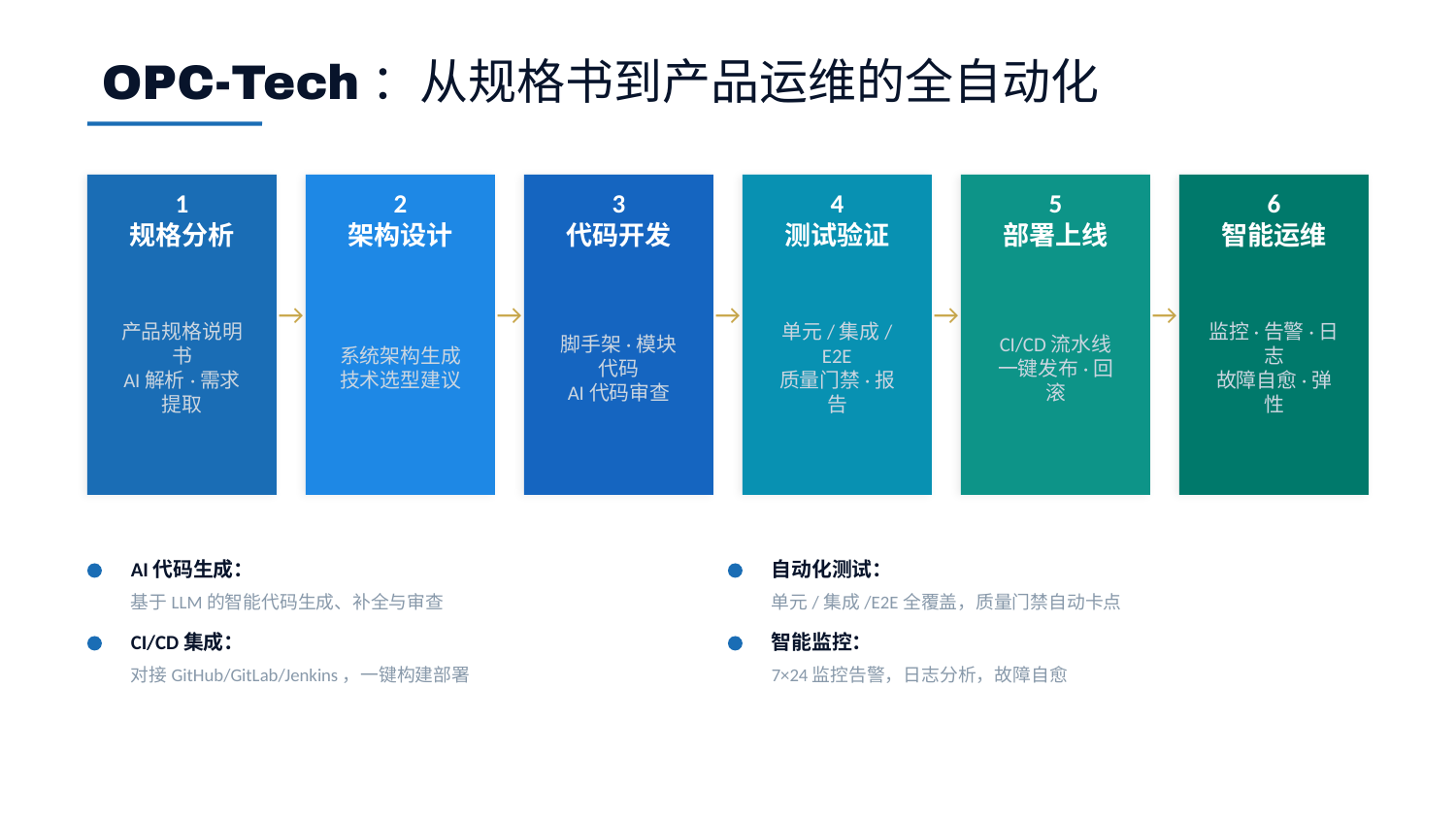

OPC-Tech：从规格书到产品运维的全自动化

1
规格分析
2
架构设计
3
代码开发
4
测试验证
5
部署上线
6
智能运维
产品规格说明书
AI解析·需求提取
系统架构生成
技术选型建议
脚手架·模块代码
AI代码审查
单元/集成/E2E
质量门禁·报告
CI/CD流水线
一键发布·回滚
监控·告警·日志
故障自愈·弹性
→
→
→
→
→
AI代码生成：
自动化测试：

基于LLM的智能代码生成、补全与审查
单元/集成/E2E全覆盖，质量门禁自动卡点
CI/CD集成：
智能监控：

对接GitHub/GitLab/Jenkins，一键构建部署
7×24监控告警，日志分析，故障自愈